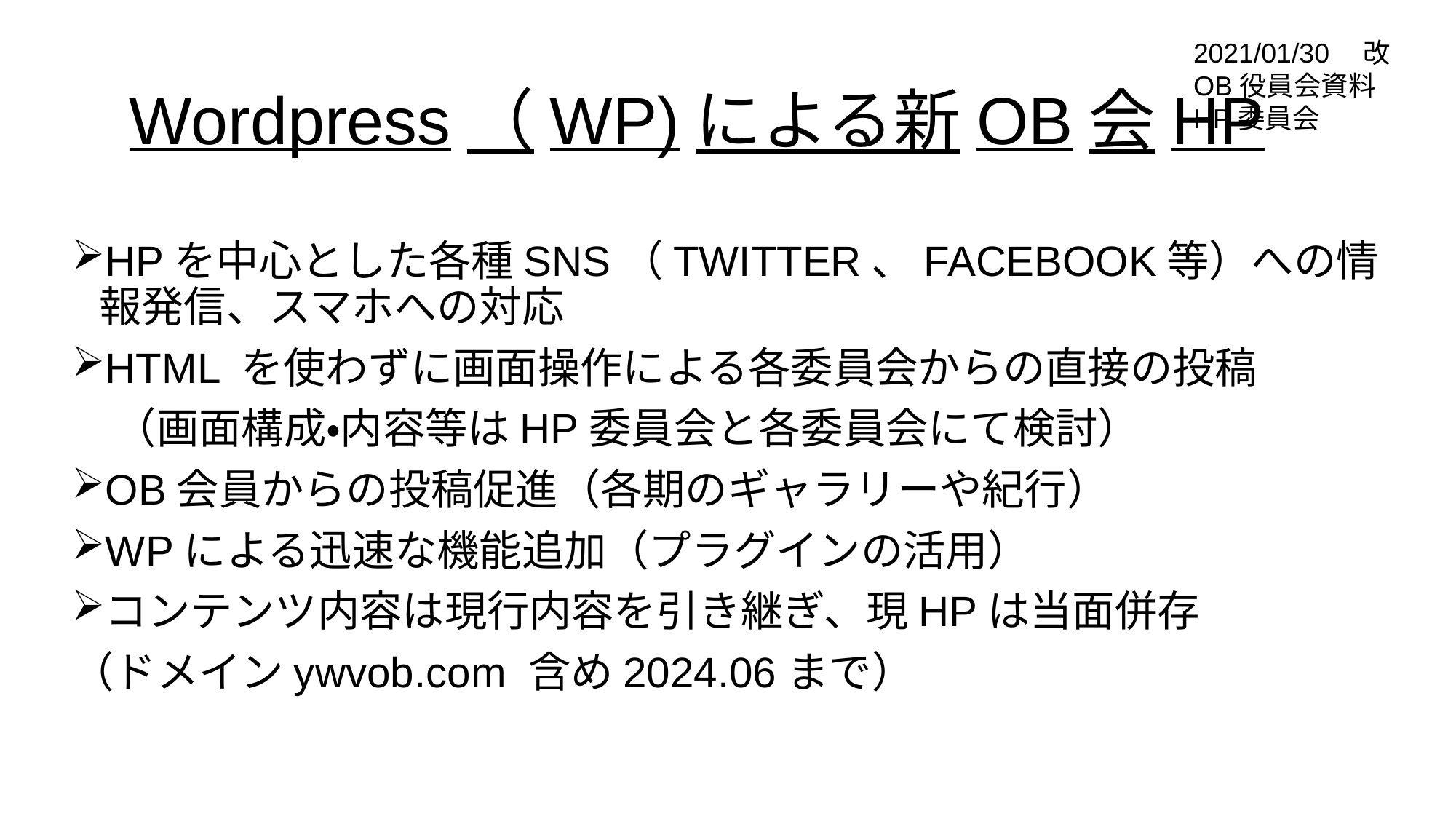

2021/01/30　改
OB役員会資料
HP委員会
# Wordpress（WP)による新OB会HP
HPを中心とした各種SNS（TWITTER、FACEBOOK等）への情報発信、スマホへの対応
HTML を使わずに画面操作による各委員会からの直接の投稿
　（画面構成・内容等はHP委員会と各委員会にて検討）
OB会員からの投稿促進（各期のギャラリーや紀行）
WPによる迅速な機能追加（プラグインの活用）
コンテンツ内容は現行内容を引き継ぎ、現HPは当面併存
（ドメインywvob.com 含め2024.06まで）